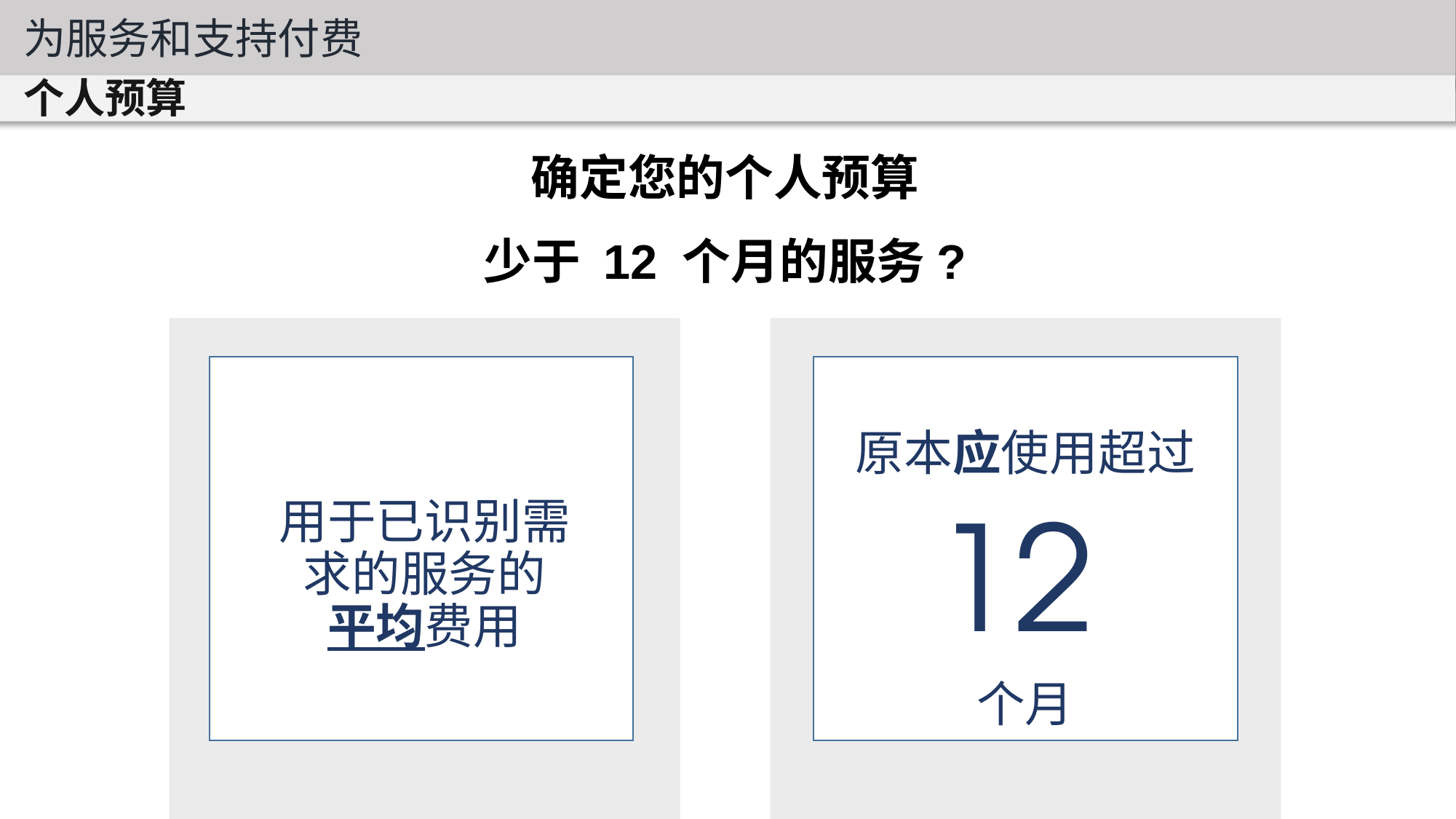

为服务和支持付费
个人预算
确定您的个人预算
少于 12 个月的服务?

原本应使用超过
用于已识别需
求的服务的
平均费用
12
个月